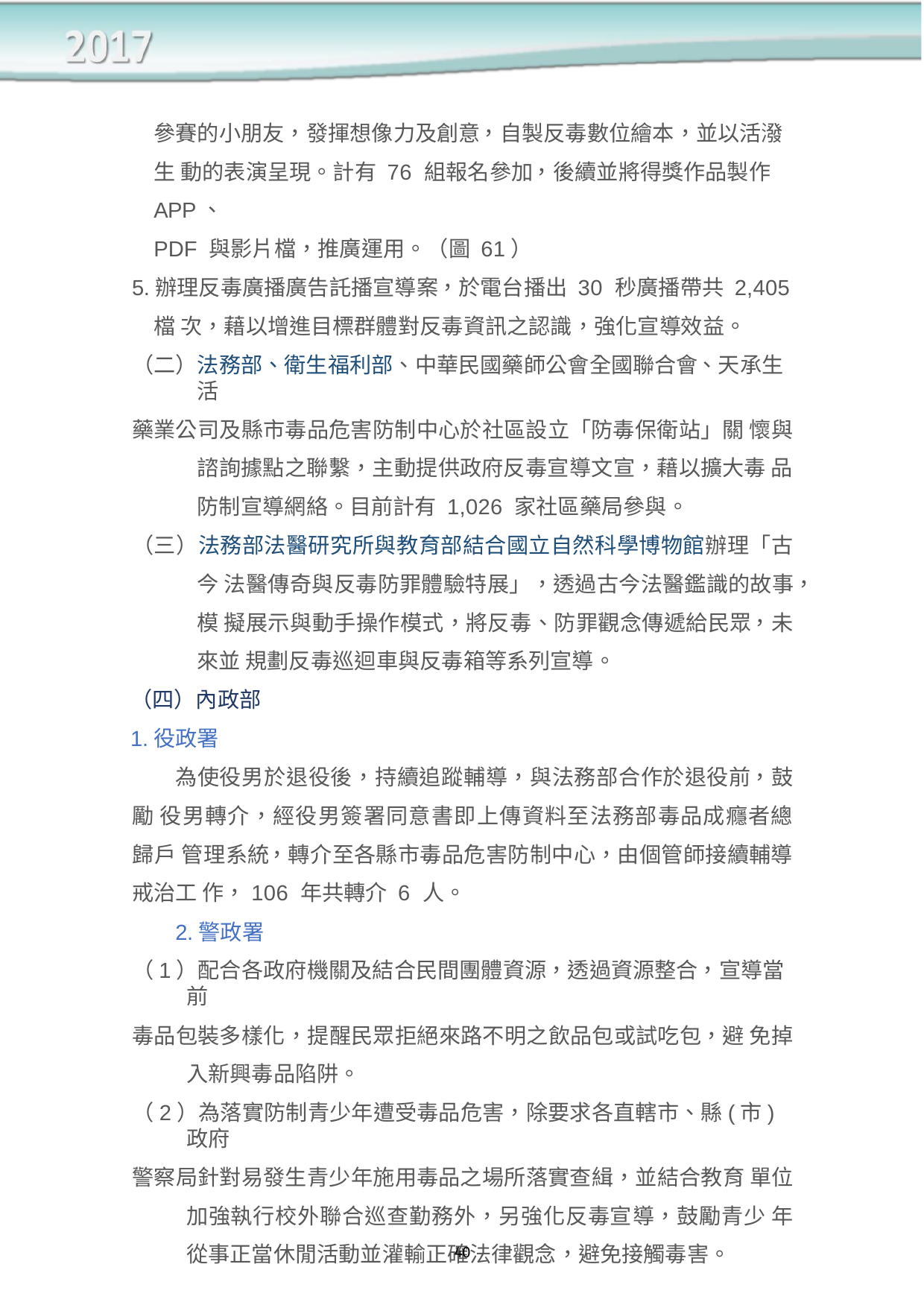

參賽的小朋友，發揮想像力及創意，自製反毒數位繪本，並以活潑生 動的表演呈現。計有 76 組報名參加，後續並將得獎作品製作 APP、
PDF 與影片檔，推廣運用。（圖 61）
5.辦理反毒廣播廣告託播宣導案，於電台播出 30 秒廣播帶共 2,405 檔 次，藉以增進目標群體對反毒資訊之認識，強化宣導效益。
（二）法務部、衛生福利部、中華民國藥師公會全國聯合會、天承生活
藥業公司及縣市毒品危害防制中心於社區設立「防毒保衛站」關 懷與諮詢據點之聯繫，主動提供政府反毒宣導文宣，藉以擴大毒 品防制宣導網絡。目前計有 1,026 家社區藥局參與。
（三）法務部法醫研究所與教育部結合國立自然科學博物館辦理「古今 法醫傳奇與反毒防罪體驗特展」，透過古今法醫鑑識的故事，模 擬展示與動手操作模式，將反毒、防罪觀念傳遞給民眾，未來並 規劃反毒巡迴車與反毒箱等系列宣導。
（四）內政部
1.役政署
為使役男於退役後，持續追蹤輔導，與法務部合作於退役前，鼓勵 役男轉介，經役男簽署同意書即上傳資料至法務部毒品成癮者總歸戶 管理系統，轉介至各縣市毒品危害防制中心，由個管師接續輔導戒治工 作，106 年共轉介 6 人。
2.警政署
（1）配合各政府機關及結合民間團體資源，透過資源整合，宣導當前
毒品包裝多樣化，提醒民眾拒絕來路不明之飲品包或試吃包，避 免掉入新興毒品陷阱。
（2）為落實防制青少年遭受毒品危害，除要求各直轄市、縣(市)政府
警察局針對易發生青少年施用毒品之場所落實查緝，並結合教育 單位加強執行校外聯合巡查勤務外，另強化反毒宣導，鼓勵青少 年從事正當休閒活動並灌輸正確法律觀念，避免接觸毒害。
40